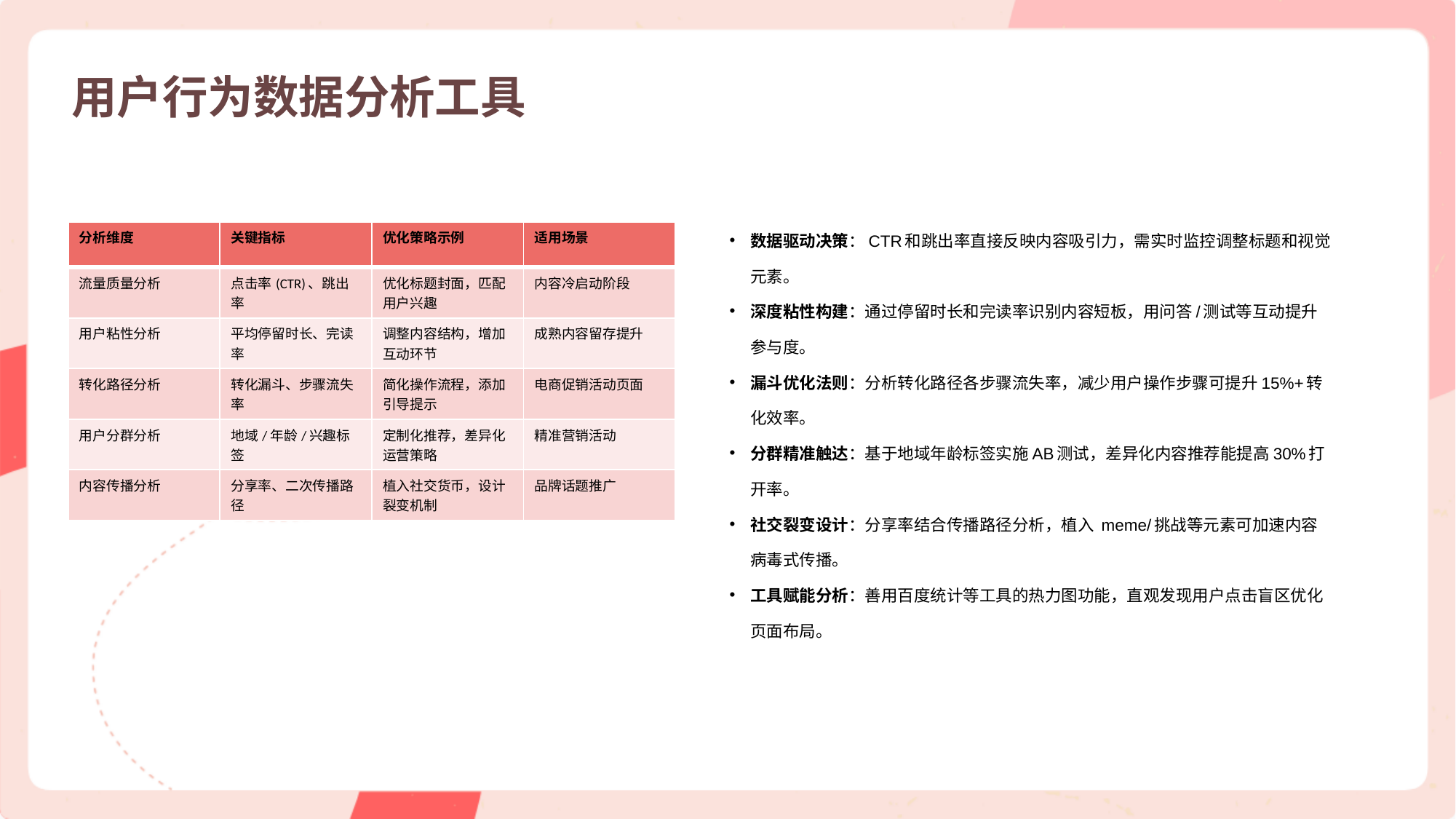

用户行为数据分析工具
数据驱动决策：CTR和跳出率直接反映内容吸引力，需实时监控调整标题和视觉元素。
深度粘性构建：通过停留时长和完读率识别内容短板，用问答/测试等互动提升参与度。
漏斗优化法则：分析转化路径各步骤流失率，减少用户操作步骤可提升15%+转化效率。
分群精准触达：基于地域年龄标签实施AB测试，差异化内容推荐能提高30%打开率。
社交裂变设计：分享率结合传播路径分析，植入 meme/挑战等元素可加速内容病毒式传播。
工具赋能分析：善用百度统计等工具的热力图功能，直观发现用户点击盲区优化页面布局。
| 分析维度 | 关键指标 | 优化策略示例 | 适用场景 |
| --- | --- | --- | --- |
| 流量质量分析 | 点击率(CTR)、跳出率 | 优化标题封面，匹配用户兴趣 | 内容冷启动阶段 |
| 用户粘性分析 | 平均停留时长、完读率 | 调整内容结构，增加互动环节 | 成熟内容留存提升 |
| 转化路径分析 | 转化漏斗、步骤流失率 | 简化操作流程，添加引导提示 | 电商促销活动页面 |
| 用户分群分析 | 地域/年龄/兴趣标签 | 定制化推荐，差异化运营策略 | 精准营销活动 |
| 内容传播分析 | 分享率、二次传播路径 | 植入社交货币，设计裂变机制 | 品牌话题推广 |